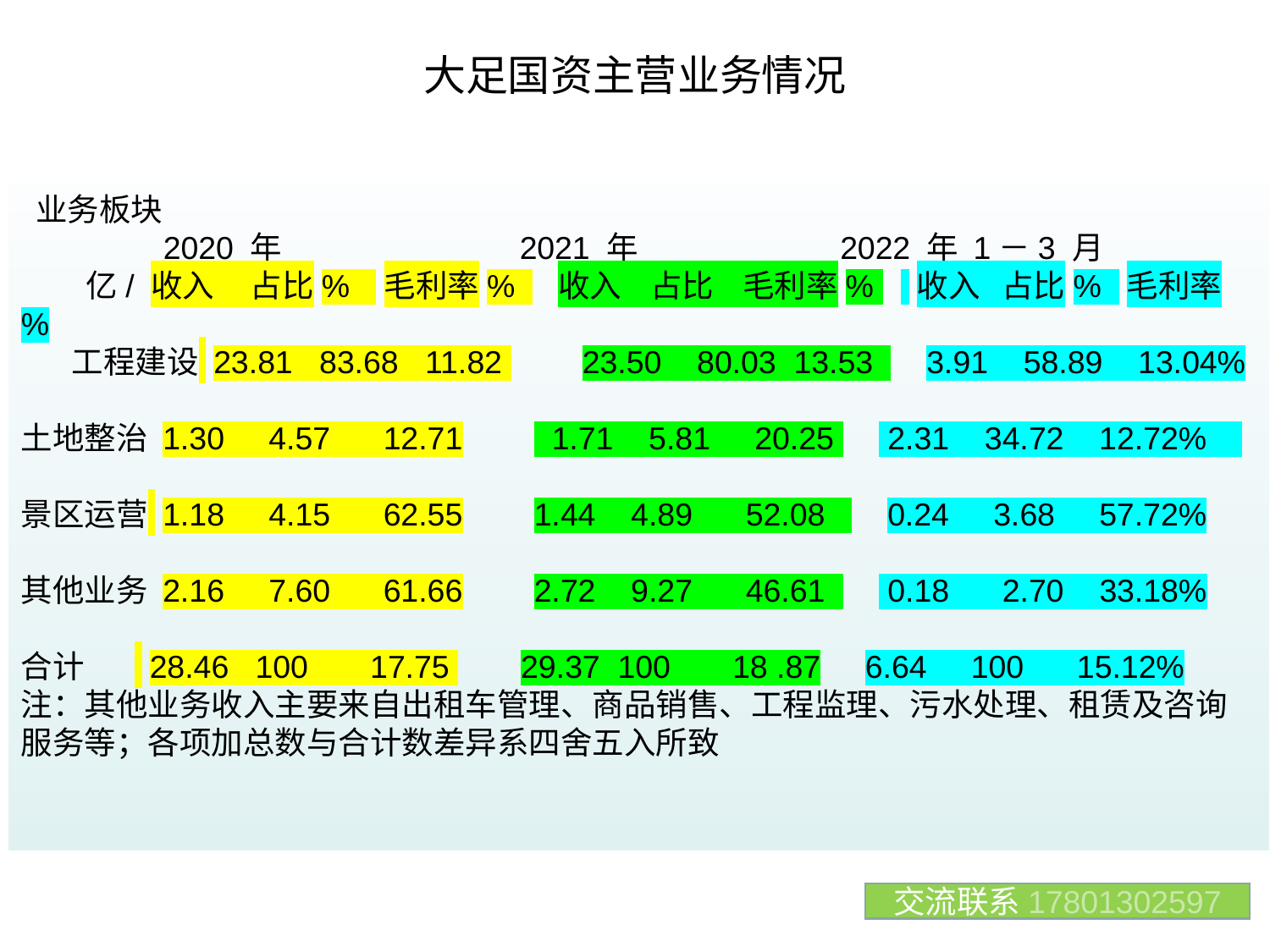

# 大足国资主营业务情况
 业务板块
                2020 年                                2021 年                           2022 年 1－3 月
        亿/ 收入     占比%   毛利率%    收入    占比    毛利率%    收入   占比%  毛利率%
      工程建设 23.81   83.68   11.82         23.50    80.03  13.53      3.91    58.89    13.04%

土地整治 1.30     4.57      12.71          1.71    5.81     20.25      2.31    34.72    12.72%

景区运营 1.18     4.15      62.55        1.44    4.89      52.08       0.24     3.68     57.72%

其他业务 2.16     7.60      61.66        2.72    9.27      46.61       0.18      2.70    33.18%

合计        28.46   100       17.75        29.37  100       18 .87     6.64     100      15.12%
注：其他业务收入主要来自出租车管理、商品销售、工程监理、污水处理、租赁及咨询服务等；各项加总数与合计数差异系四舍五入所致